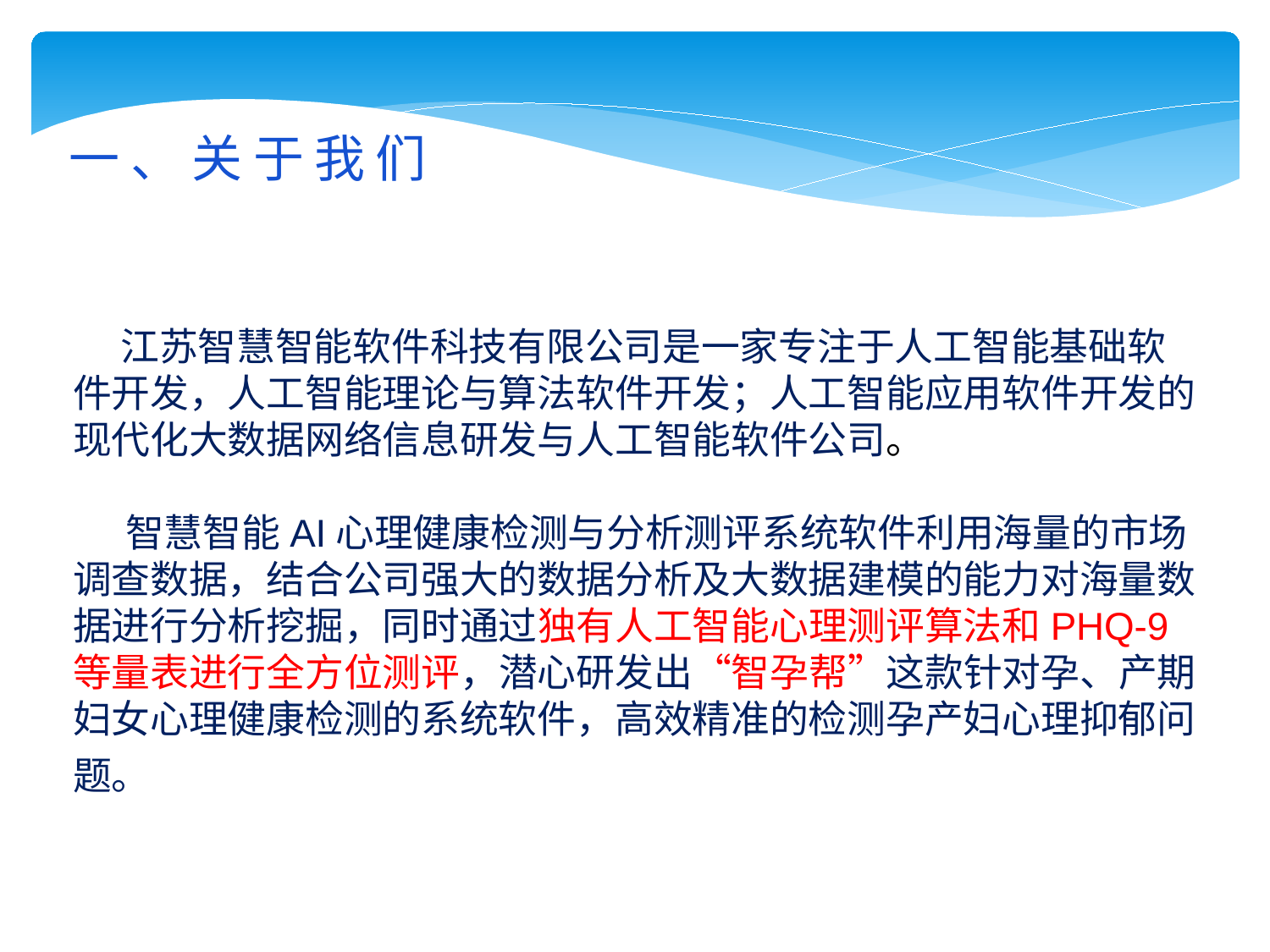

一、关于我们
     江苏智慧智能软件科技有限公司是一家专注于人工智能基础软件开发，人工智能理论与算法软件开发；人工智能应用软件开发的现代化大数据网络信息研发与人工智能软件公司。

     智慧智能AI心理健康检测与分析测评系统软件利用海量的市场调查数据，结合公司强大的数据分析及大数据建模的能力对海量数据进行分析挖掘，同时通过独有人工智能心理测评算法和PHQ-9等量表进行全方位测评，潜心研发出“智孕帮”这款针对孕、产期妇女心理健康检测的系统软件，高效精准的检测孕产妇心理抑郁问题。